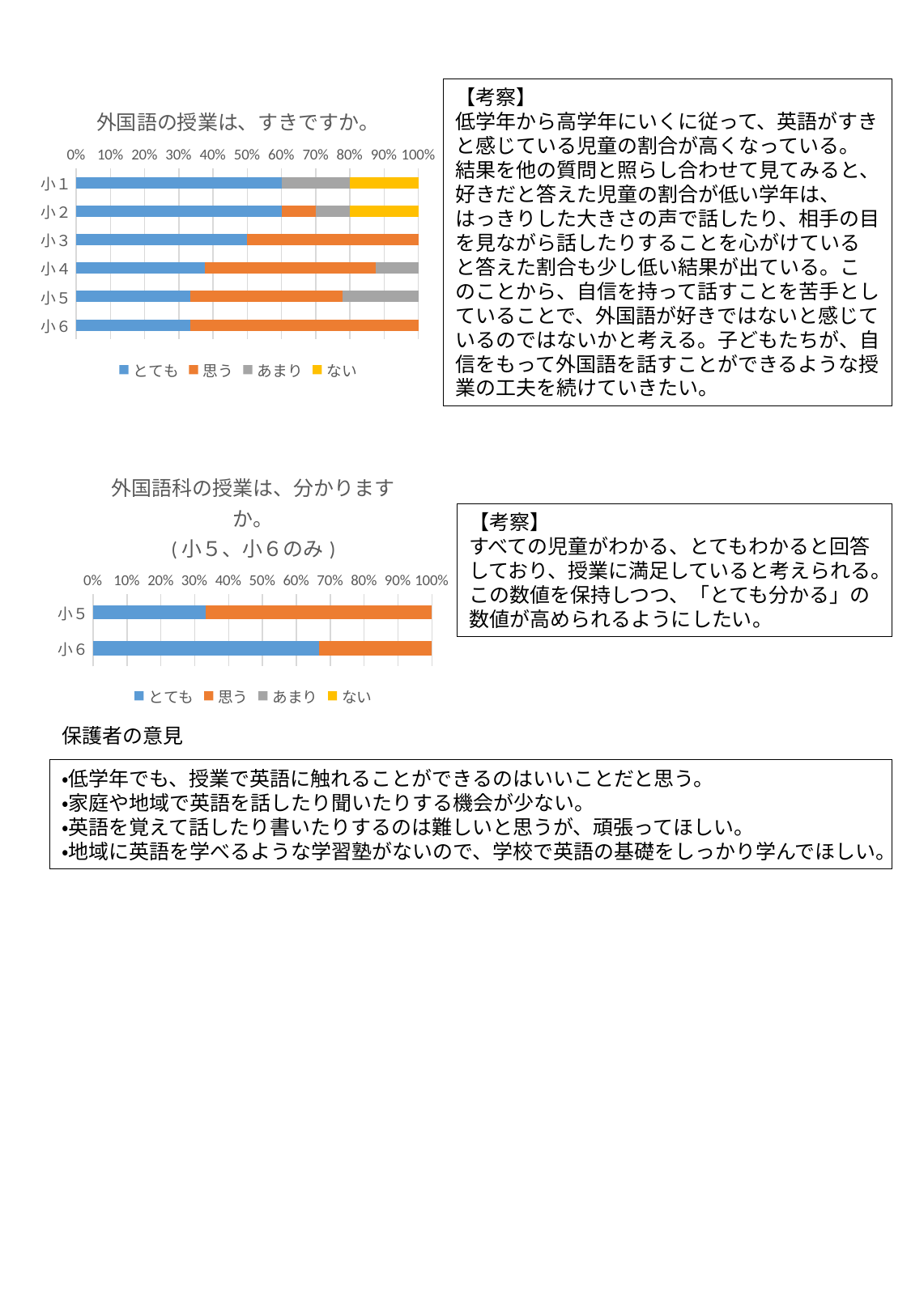

【考察】
低学年から高学年にいくに従って、英語がすきと感じている児童の割合が高くなっている。 結果を他の質問と照らし合わせて見てみると、好きだと答えた児童の割合が低い学年は、はっきりした大きさの声で話したり、相手の目を見ながら話したりすることを心がけていると答えた割合も少し低い結果が出ている。このことから、自信を持って話すことを苦手としていることで、外国語が好きではないと感じているのではないかと考える。子どもたちが、自信をもって外国語を話すことができるような授業の工夫を続けていきたい。

### Chart: 外国語の授業は、すきですか。

| Category | とても | 思う | あまり | ない |
|---|---|---|---|---|
| 小１ | 6.0 | 0.0 | 2.0 | 2.0 |
| 小２ | 6.0 | 1.0 | 1.0 | 2.0 |
| 小３ | 5.0 | 5.0 | 0.0 | 0.0 |
| 小４ | 6.0 | 8.0 | 2.0 | 0.0 |
| 小５ | 3.0 | 4.0 | 2.0 | 0.0 |
| 小６ | 3.0 | 6.0 | 0.0 | 0.0 |

### Chart: 外国語科の授業は、分かりますか。
(小５、小６のみ)

| Category | とても | 思う | あまり | ない |
|---|---|---|---|---|
| 小５ | 3.0 | 6.0 | 0.0 | 0.0 |
| 小６ | 6.0 | 3.0 | 0.0 | 0.0 |
【考察】
すべての児童がわかる、とてもわかると回答しており、授業に満足していると考えられる。この数値を保持しつつ、「とても分かる」の数値が高められるようにしたい。
保護者の意見
・低学年でも、授業で英語に触れることができるのはいいことだと思う。
・家庭や地域で英語を話したり聞いたりする機会が少ない。
・英語を覚えて話したり書いたりするのは難しいと思うが、頑張ってほしい。
・地域に英語を学べるような学習塾がないので、学校で英語の基礎をしっかり学んでほしい。